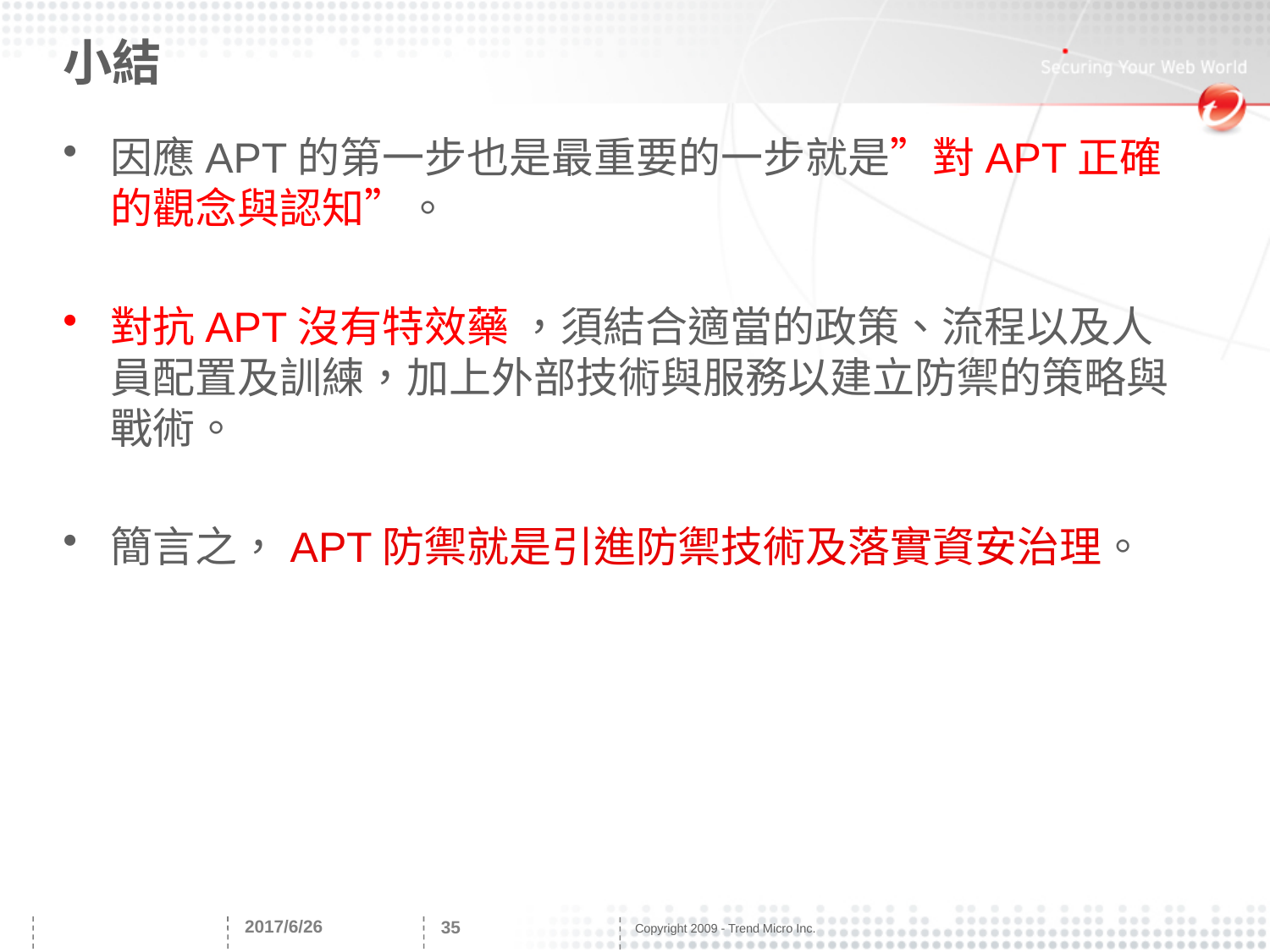

# 小結
因應APT的第一步也是最重要的一步就是”對APT正確的觀念與認知”。

對抗APT沒有特效藥 ，須結合適當的政策、流程以及人員配置及訓練，加上外部技術與服務以建立防禦的策略與戰術。

簡言之，APT防禦就是引進防禦技術及落實資安治理。
2017/6/26
35